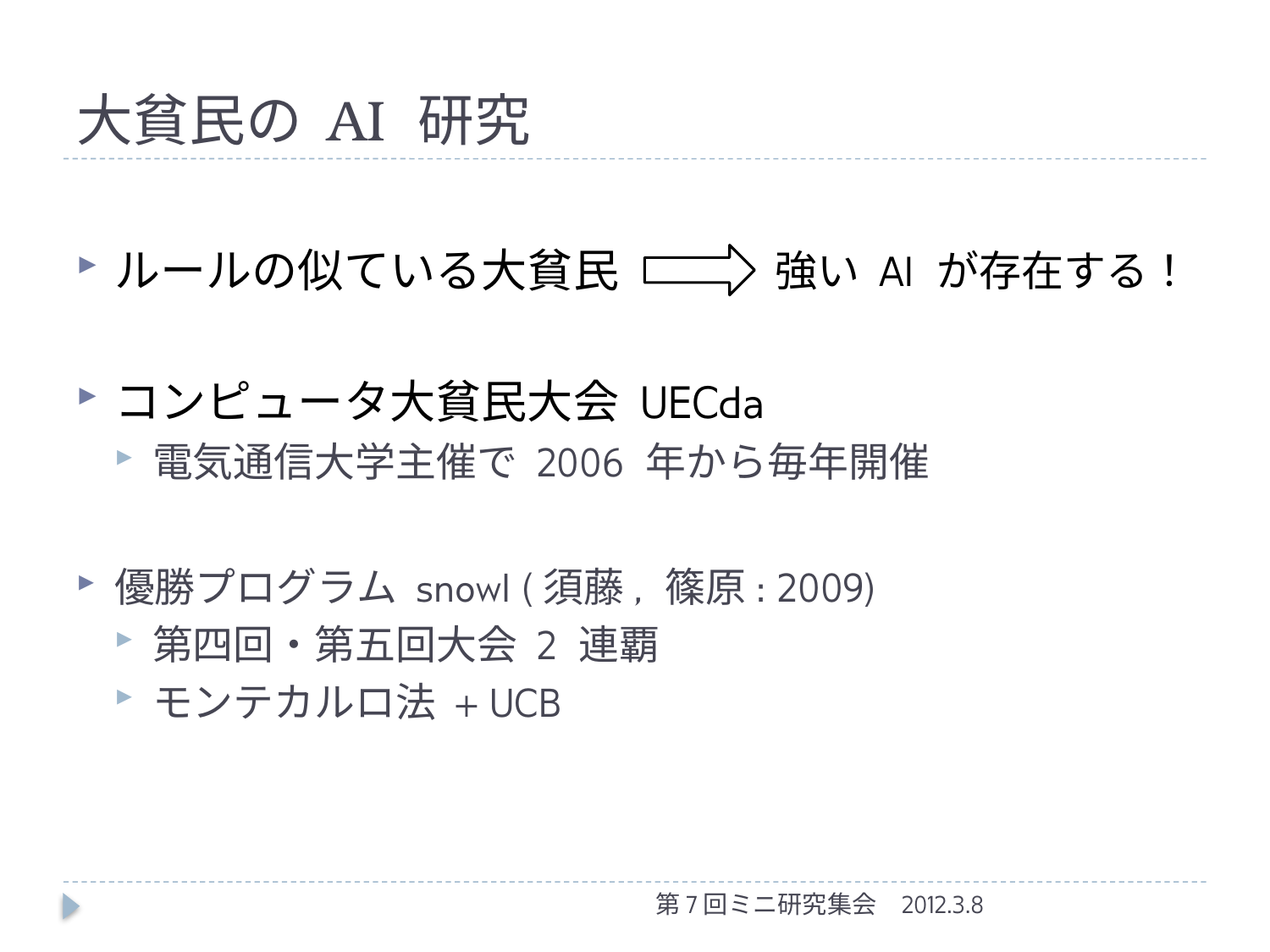

# 大貧民の AI 研究

ルールの似ている大貧民

コンピュータ大貧民大会 UECda
電気通信大学主催で 2006 年から毎年開催

優勝プログラム snowl (須藤, 篠原: 2009)
第四回・第五回大会 2 連覇
モンテカルロ法 + UCB
強い AI が存在する！

第7回ミニ研究集会
2012.3.8